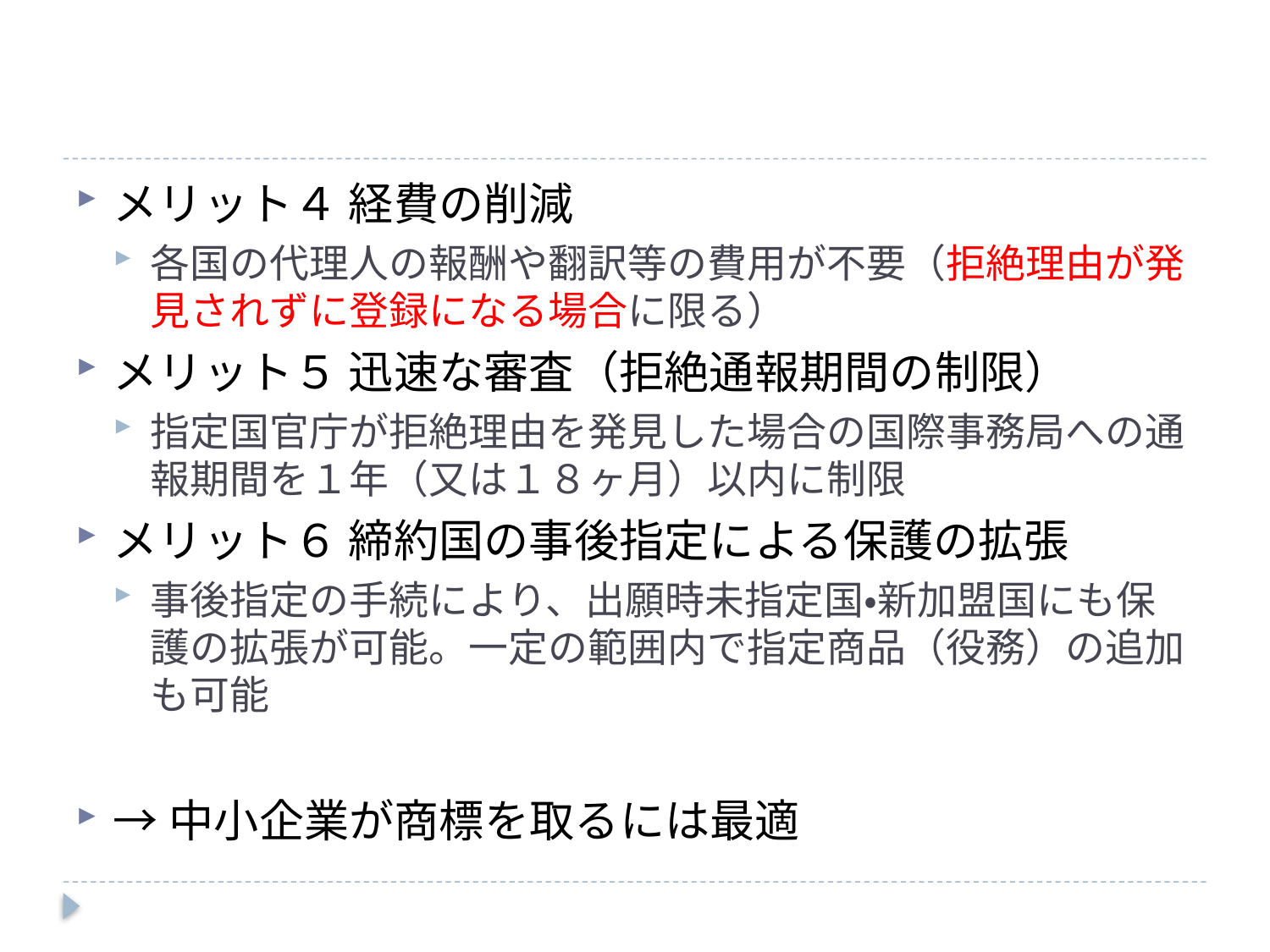

#
メリット４ 経費の削減
各国の代理人の報酬や翻訳等の費用が不要（拒絶理由が発見されずに登録になる場合に限る）
メリット５ 迅速な審査（拒絶通報期間の制限）
指定国官庁が拒絶理由を発見した場合の国際事務局への通報期間を１年（又は１８ヶ月）以内に制限
メリット６ 締約国の事後指定による保護の拡張
事後指定の手続により、出願時未指定国・新加盟国にも保護の拡張が可能。一定の範囲内で指定商品（役務）の追加も可能

→中小企業が商標を取るには最適